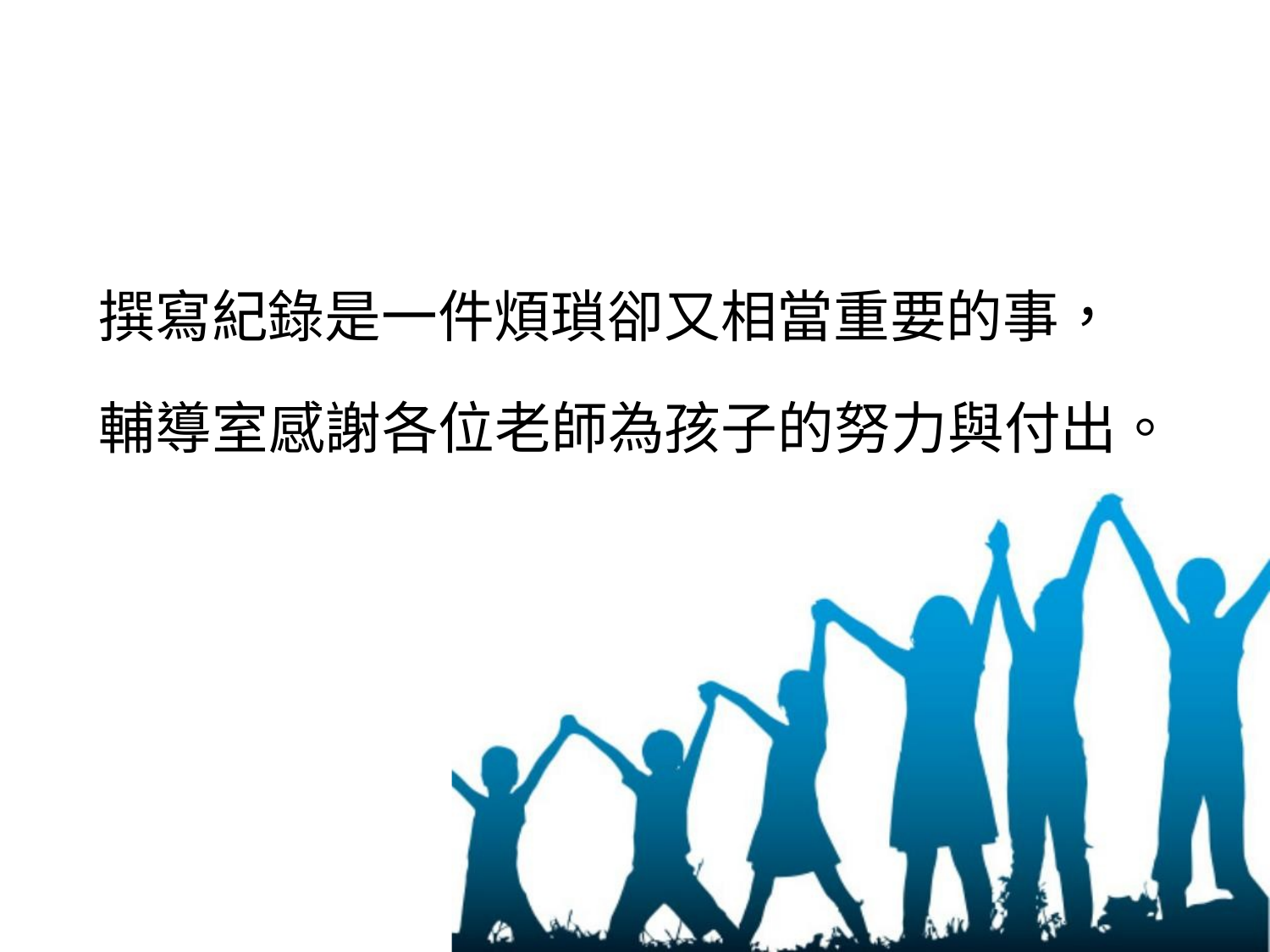

撰寫紀錄是一件煩瑣卻又相當重要的事，

輔導室感謝各位老師為孩子的努力與付出。